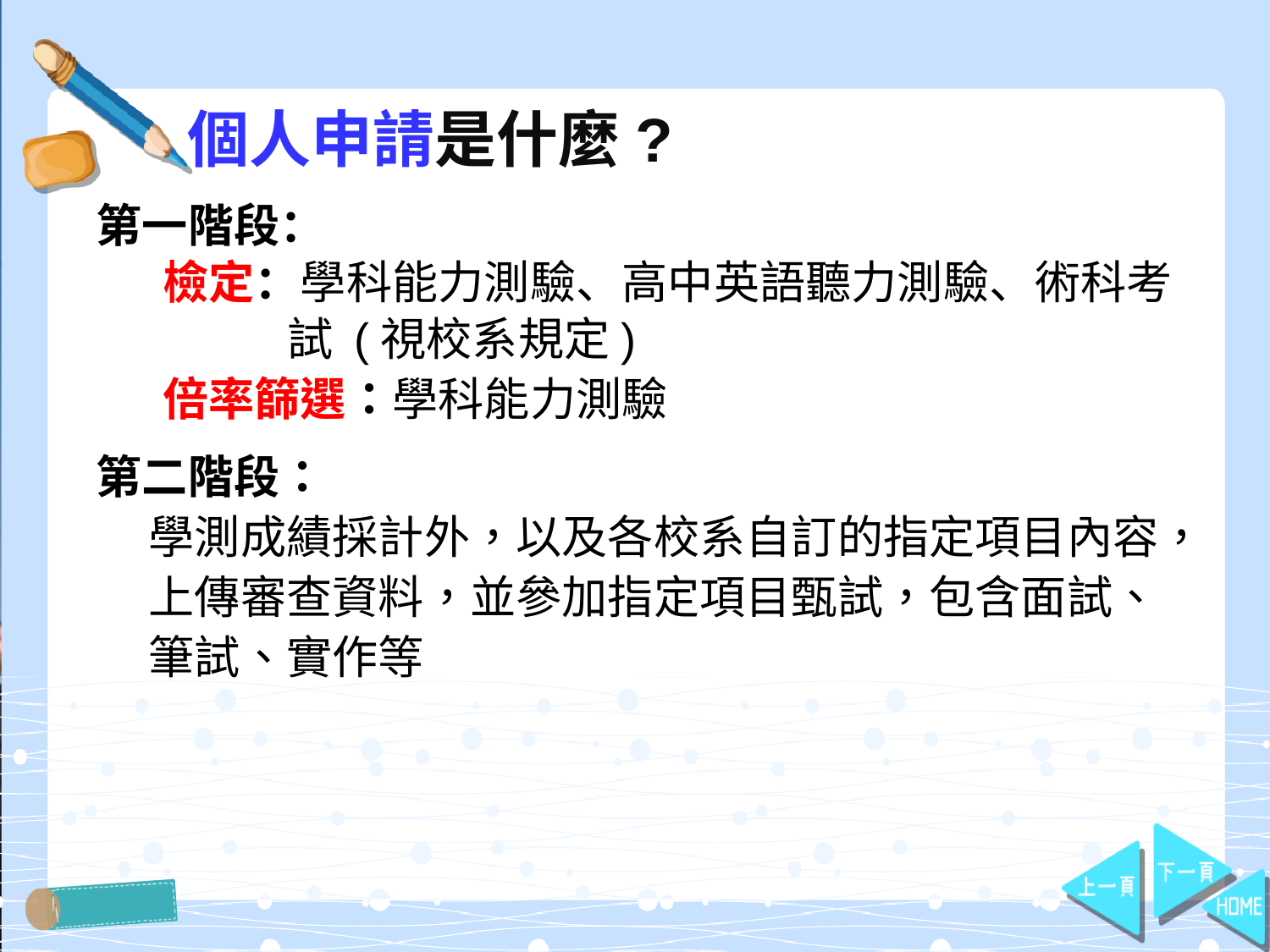

# 個人申請是什麼?
第一階段：
    檢定：學科能力測驗、高中英語聽力測驗、術科考
                試 (視校系規定)
    倍率篩選：學科能力測驗
第二階段：
    學測成績採計外，以及各校系自訂的指定項目內容，
    上傳審查資料，並參加指定項目甄試，包含面試、
    筆試、實作等